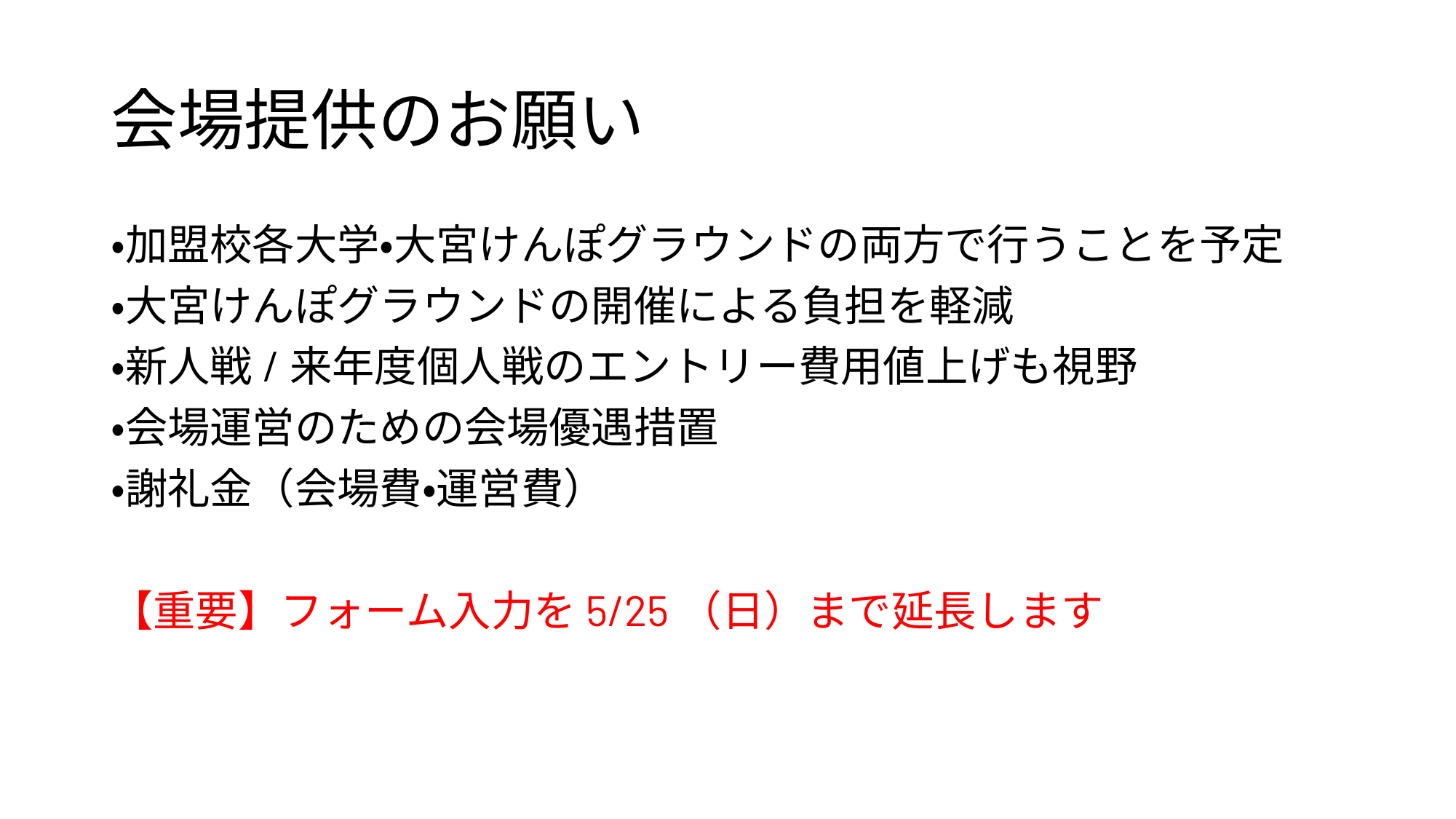

# 会場提供のお願い
・加盟校各大学・大宮けんぽグラウンドの両方で行うことを予定
・大宮けんぽグラウンドの開催による負担を軽減
・新人戦/来年度個人戦のエントリー費用値上げも視野
・会場運営のための会場優遇措置
・謝礼金（会場費・運営費）

【重要】フォーム入力を5/25（日）まで延長します